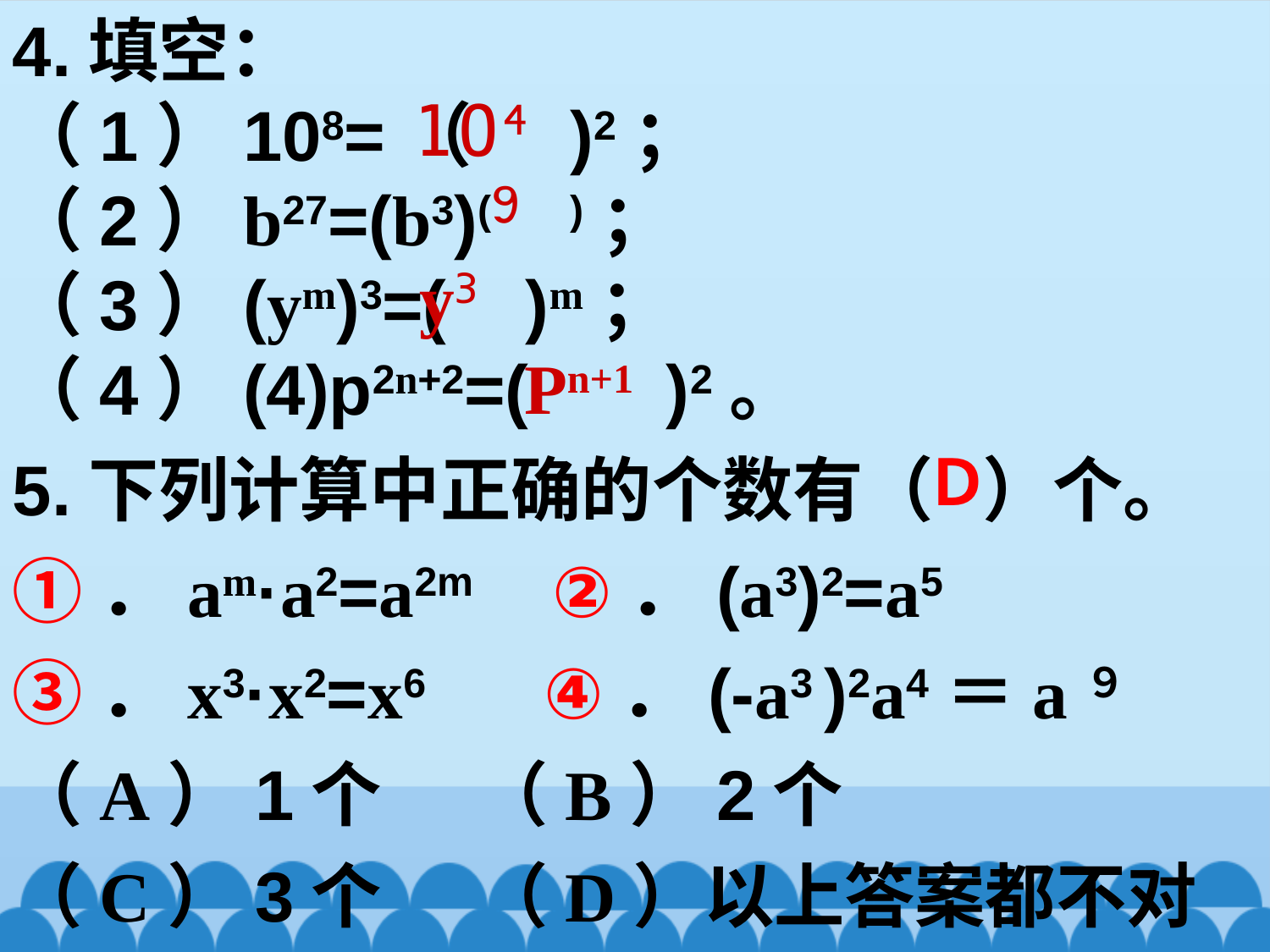

4.填空：
（1）108=（     )2；
（2）b27=(b3)(    )；
（3）(ym)3=(    )m；
（4）(4)p2n+2=(       )2。
104
9
y3
Pn+1
5.下列计算中正确的个数有（   ）个。
①．am·a2=a2m    ②．(a3)2=a5
③．x3·x2=x6      ④．(-a3 )2a4＝a９
（A）1个      （B）2个
（C）3个      （D）以上答案都不对
Ｄ